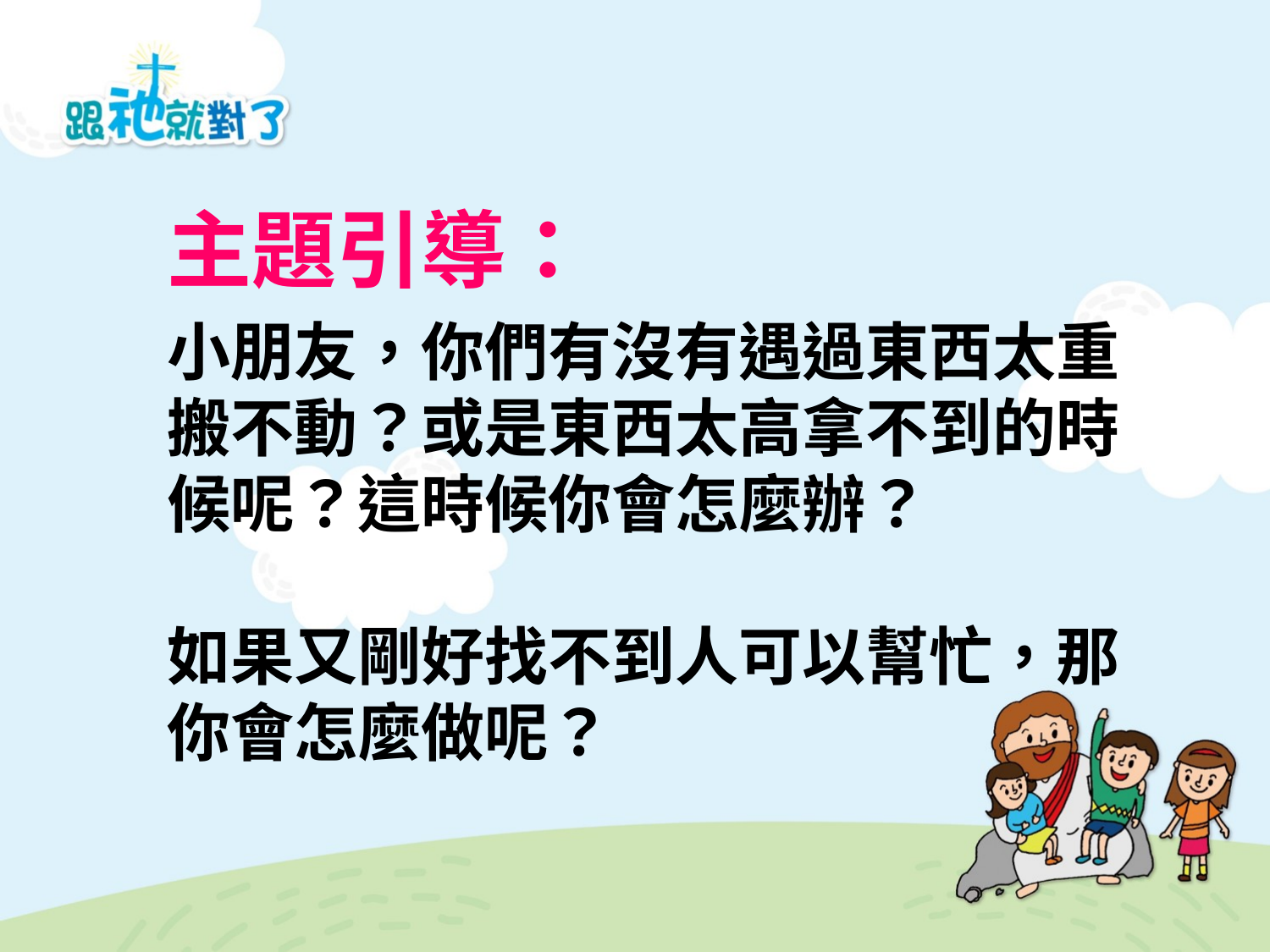

主題引導：
小朋友，你們有沒有遇過東西太重搬不動？或是東西太高拿不到的時候呢？這時候你會怎麼辦？

如果又剛好找不到人可以幫忙，那你會怎麼做呢？